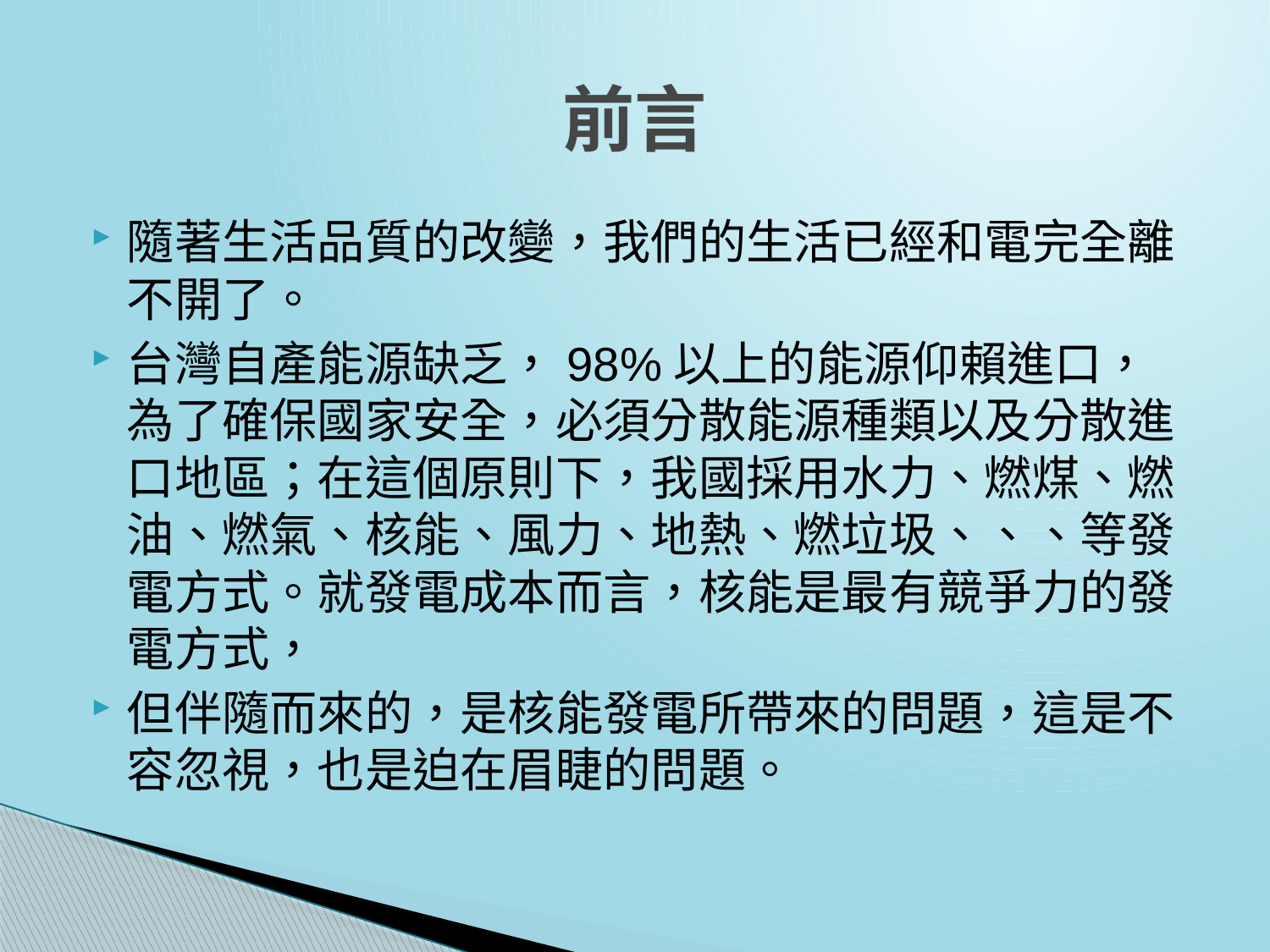

# 前言
隨著生活品質的改變，我們的生活已經和電完全離不開了。
台灣自產能源缺乏，98%以上的能源仰賴進口，為了確保國家安全，必須分散能源種類以及分散進口地區；在這個原則下，我國採用水力、燃煤、燃油、燃氣、核能、風力、地熱、燃垃圾、、、等發電方式。就發電成本而言，核能是最有競爭力的發電方式，
但伴隨而來的，是核能發電所帶來的問題，這是不容忽視，也是迫在眉睫的問題。